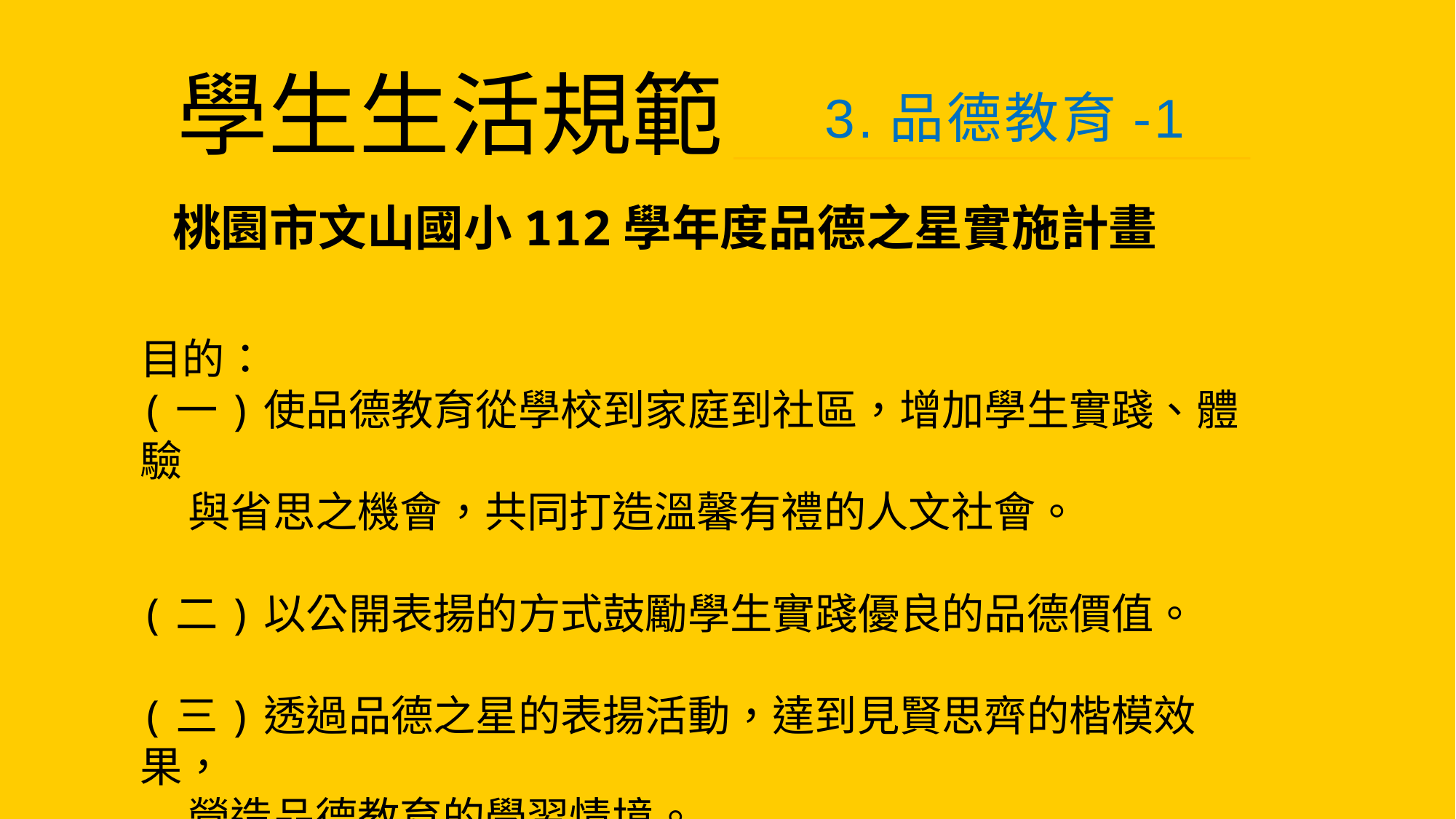

學生生活規範
3.品德教育-1

桃園市文山國小112學年度品德之星實施計畫

目的：
(一)使品德教育從學校到家庭到社區，增加學生實踐、體驗
    與省思之機會，共同打造溫馨有禮的人文社會。

(二)以公開表揚的方式鼓勵學生實踐優良的品德價值。

(三)透過品德之星的表揚活動，達到見賢思齊的楷模效果，
    營造品德教育的學習情境。